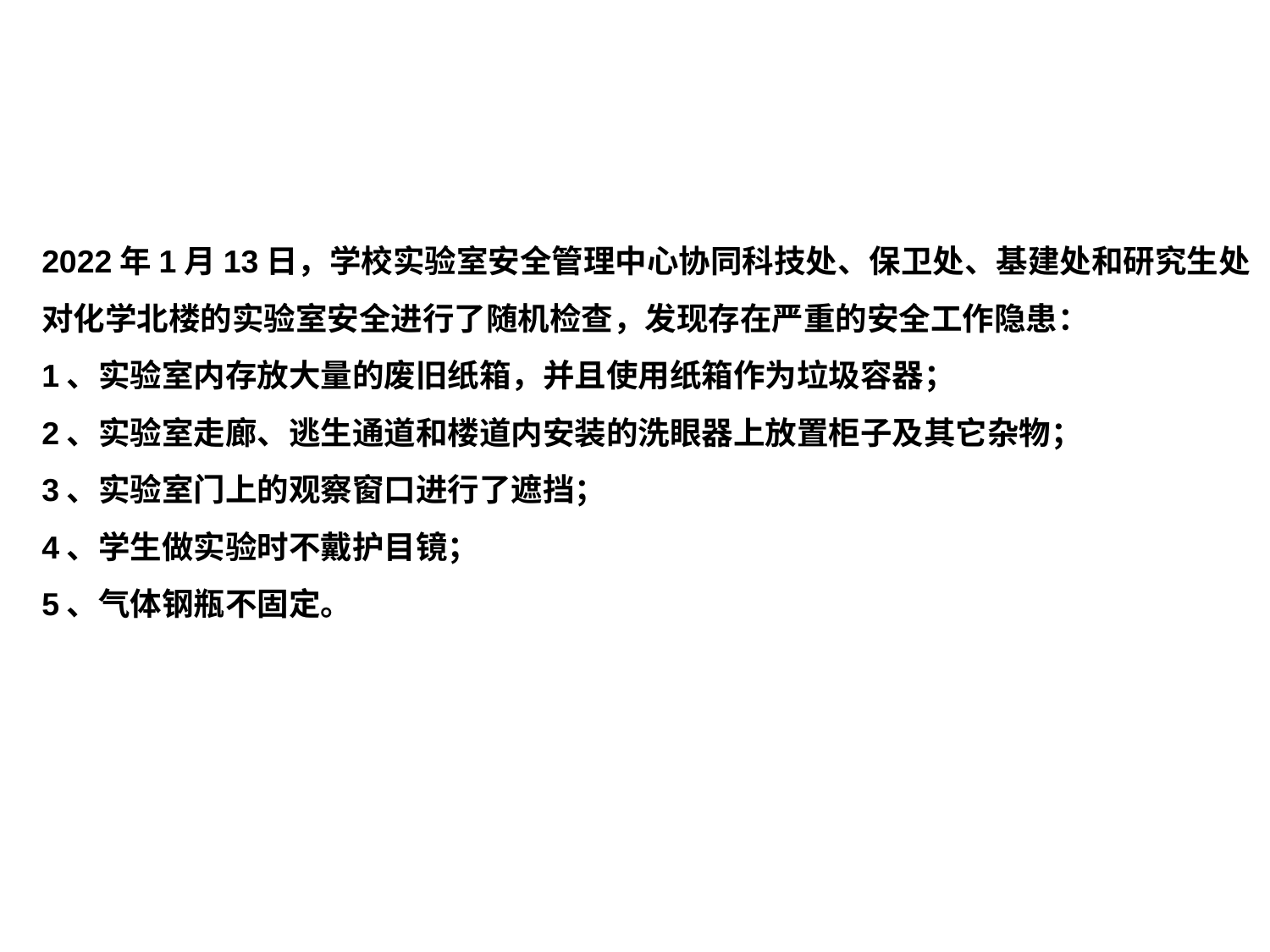

2022年1月13日，学校实验室安全管理中心协同科技处、保卫处、基建处和研究生处
对化学北楼的实验室安全进行了随机检查，发现存在严重的安全工作隐患：
1、实验室内存放大量的废旧纸箱，并且使用纸箱作为垃圾容器；
2、实验室走廊、逃生通道和楼道内安装的洗眼器上放置柜子及其它杂物；
3、实验室门上的观察窗口进行了遮挡；
4、学生做实验时不戴护目镜；
5、气体钢瓶不固定。